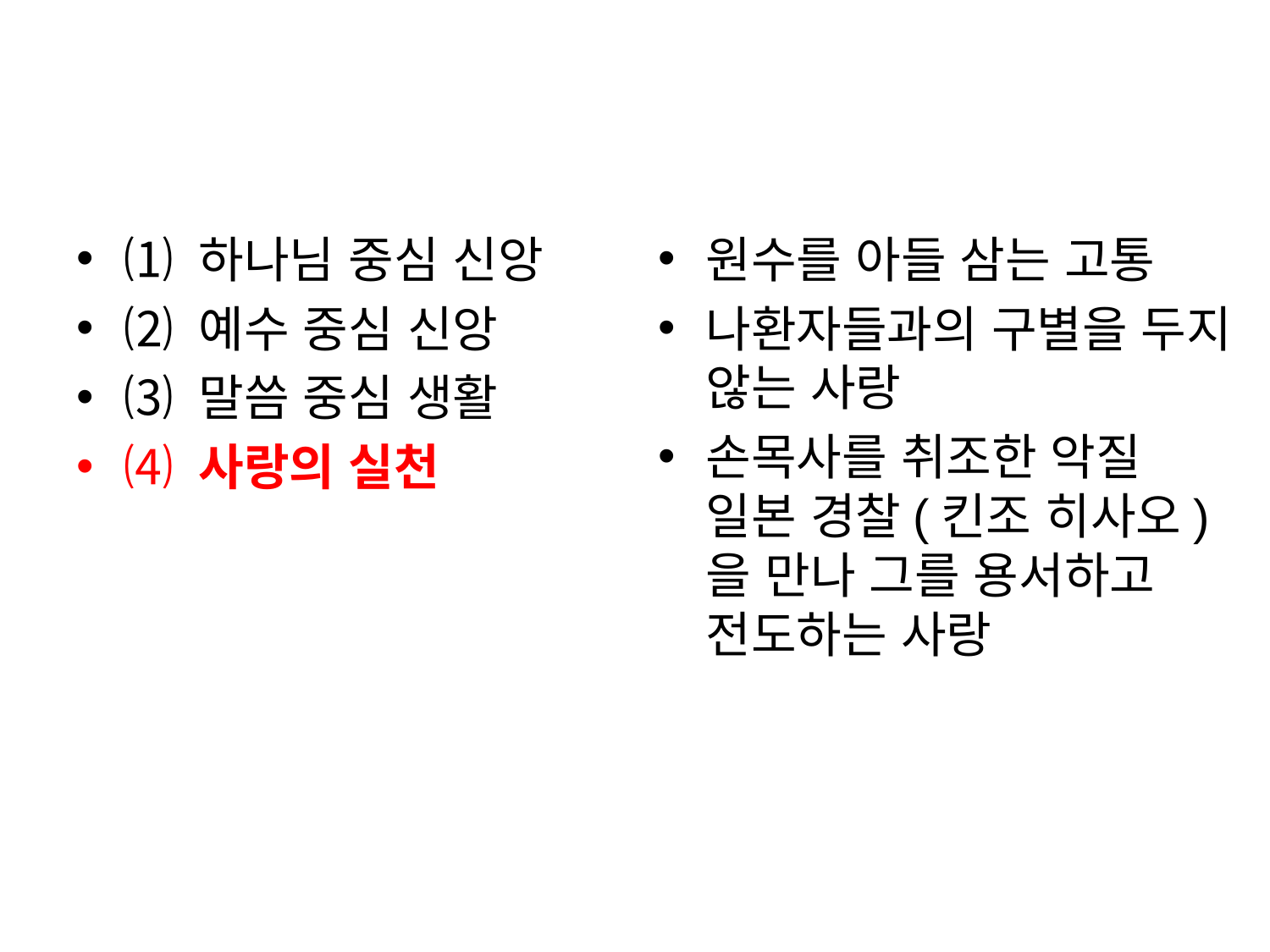

#
⑴ 하나님 중심 신앙
⑵ 예수 중심 신앙
⑶ 말씀 중심 생활
⑷ 사랑의 실천

원수를 아들 삼는 고통
나환자들과의 구별을 두지 않는 사랑
손목사를 취조한 악질  일본 경찰(킨조 히사오)을 만나 그를 용서하고 전도하는 사랑